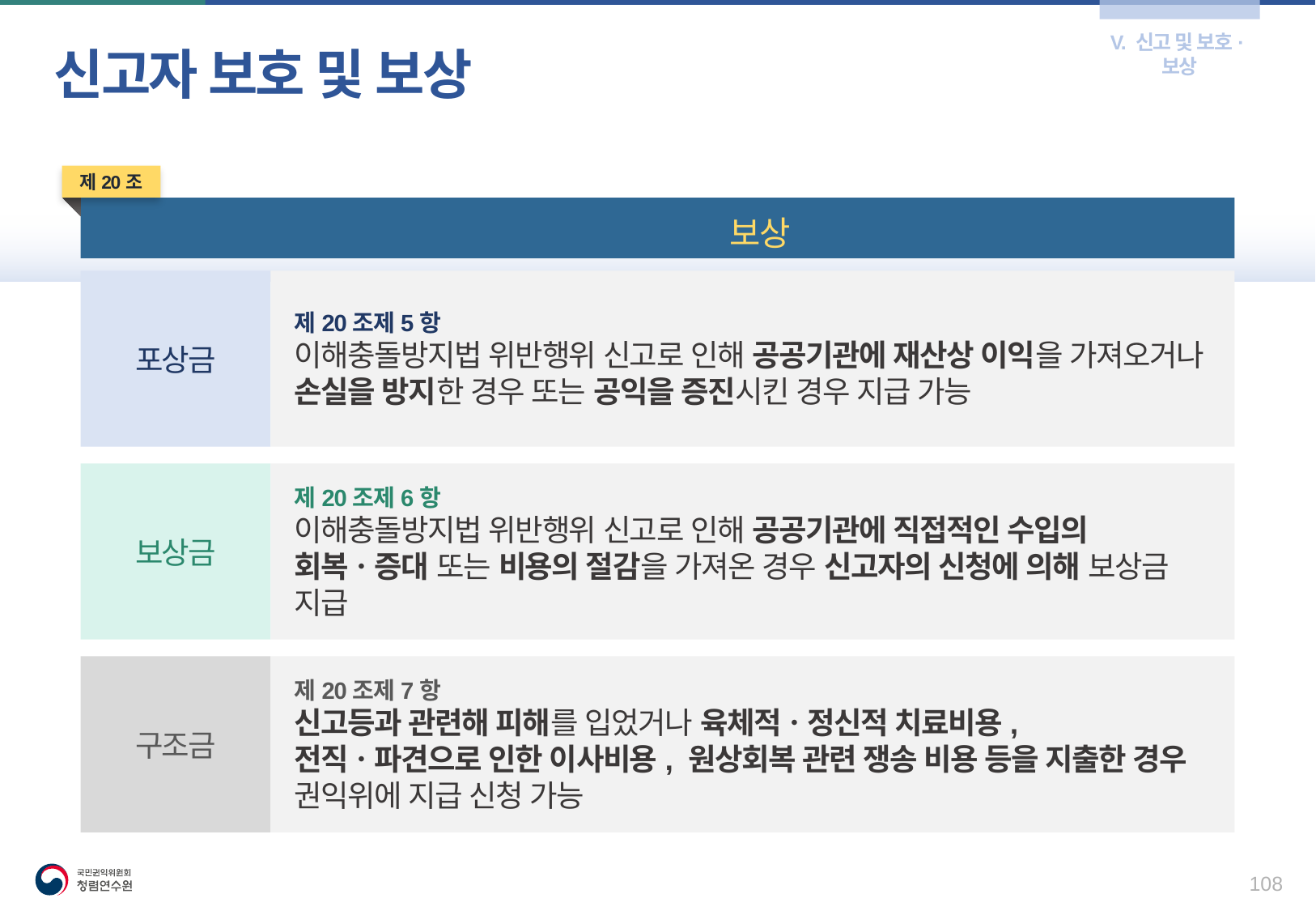

V. 신고 및 보호·보상

신고자 보호 및 보상
제20조

신고자에 대한 보상
포상금
제20조제5항
이해충돌방지법 위반행위 신고로 인해 공공기관에 재산상 이익을 가져오거나 손실을 방지한 경우 또는 공익을 증진시킨 경우 지급 가능
보상금
제20조제6항
이해충돌방지법 위반행위 신고로 인해 공공기관에 직접적인 수입의 회복ㆍ증대 또는 비용의 절감을 가져온 경우 신고자의 신청에 의해 보상금 지급
구조금
제20조제7항
신고등과 관련해 피해를 입었거나 육체적ㆍ정신적 치료비용, 전직ㆍ파견으로 인한 이사비용, 원상회복 관련 쟁송 비용 등을 지출한 경우 권익위에 지급 신청 가능
108